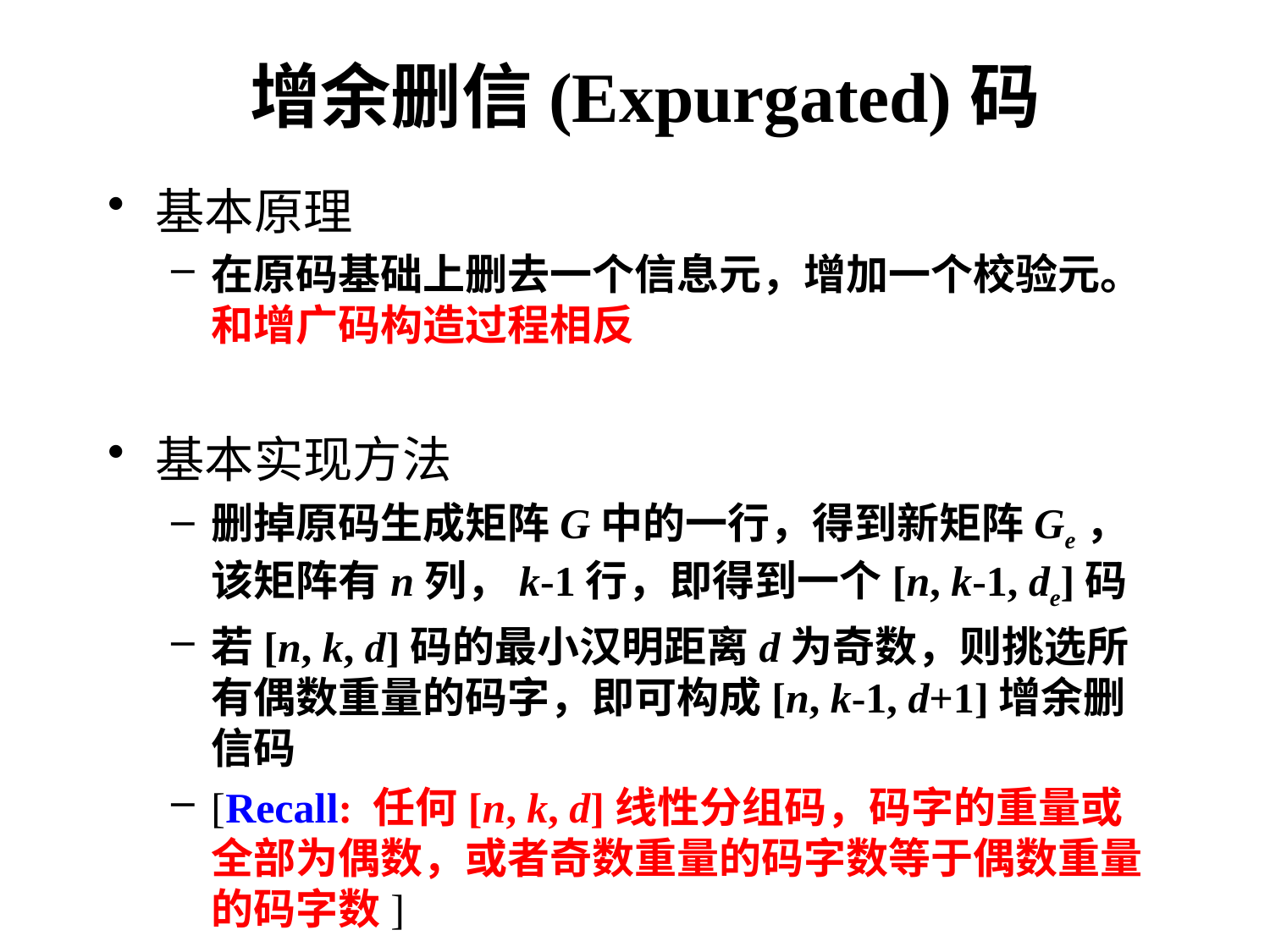

# 增余删信(Expurgated)码
基本原理
在原码基础上删去一个信息元，增加一个校验元。和增广码构造过程相反

基本实现方法
删掉原码生成矩阵G中的一行，得到新矩阵Ge，该矩阵有n列，k-1行，即得到一个[n, k-1, de]码
若[n, k, d]码的最小汉明距离d为奇数，则挑选所有偶数重量的码字，即可构成[n, k-1, d+1]增余删信码
[Recall: 任何[n, k, d]线性分组码，码字的重量或全部为偶数，或者奇数重量的码字数等于偶数重量的码字数]